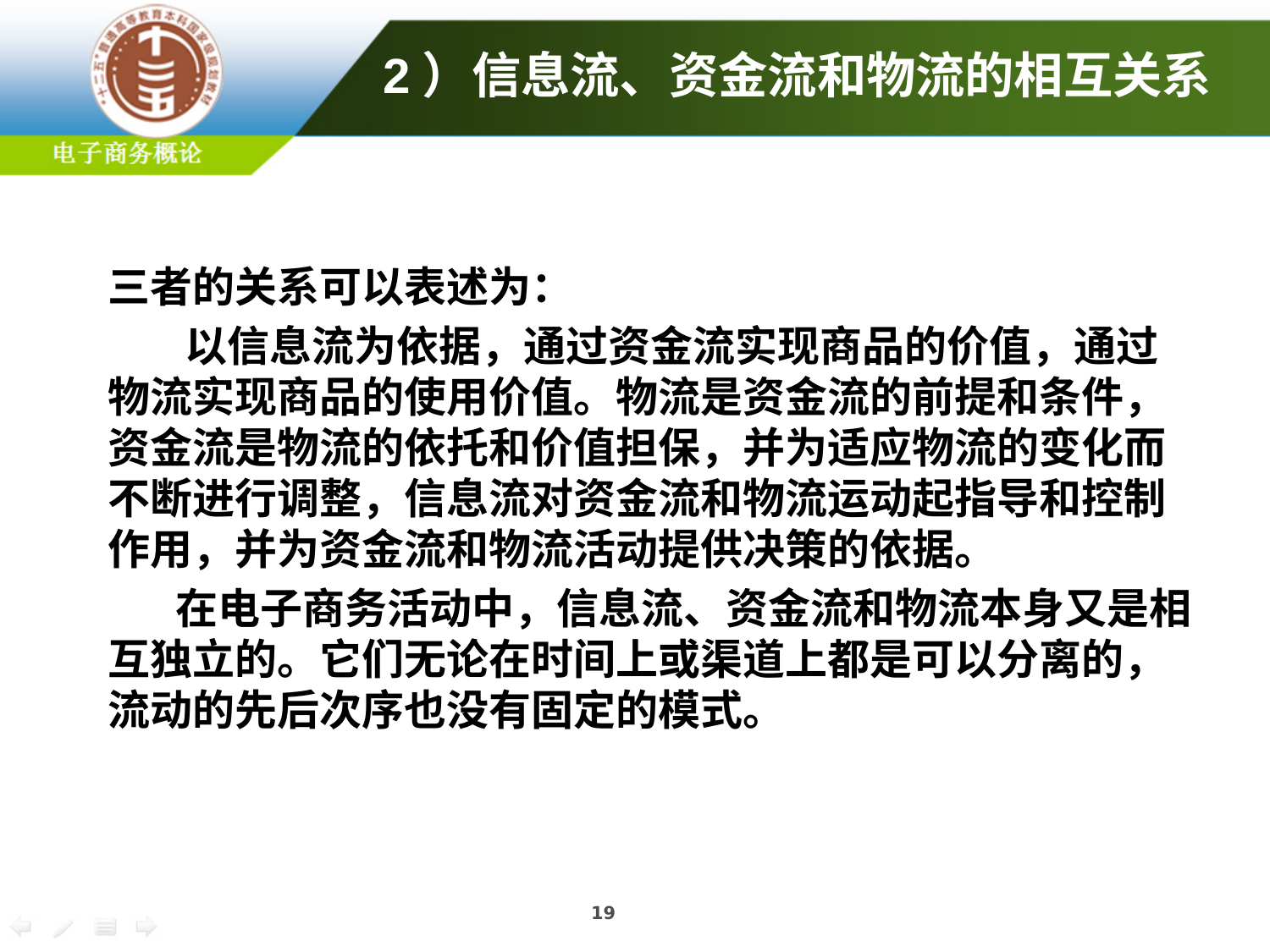

2）信息流、资金流和物流的相互关系
三者的关系可以表述为：
       以信息流为依据，通过资金流实现商品的价值，通过物流实现商品的使用价值。物流是资金流的前提和条件，资金流是物流的依托和价值担保，并为适应物流的变化而不断进行调整，信息流对资金流和物流运动起指导和控制作用，并为资金流和物流活动提供决策的依据。
      在电子商务活动中，信息流、资金流和物流本身又是相互独立的。它们无论在时间上或渠道上都是可以分离的，流动的先后次序也没有固定的模式。

19